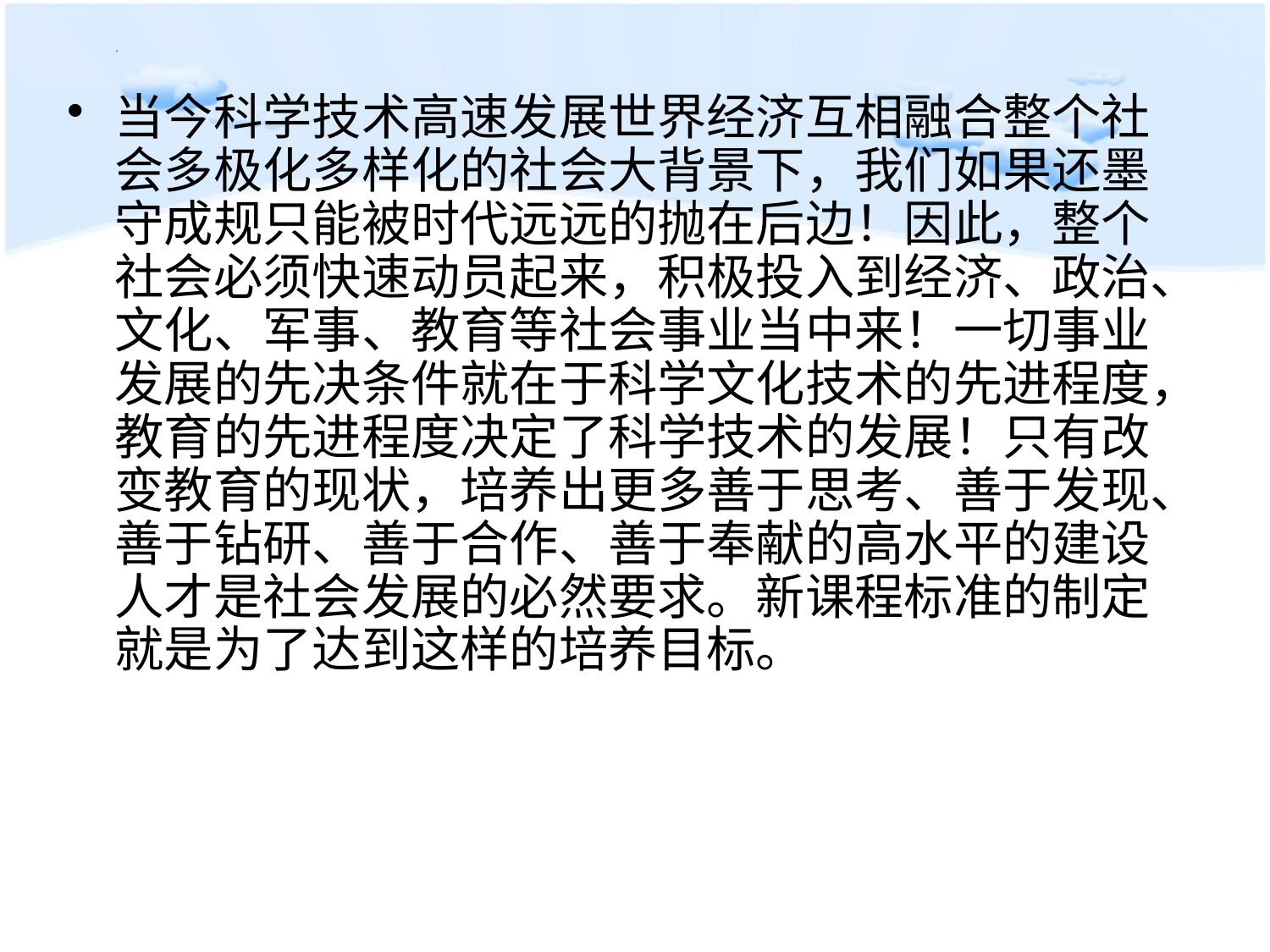

当今科学技术高速发展世界经济互相融合整个社会多极化多样化的社会大背景下，我们如果还墨守成规只能被时代远远的抛在后边！因此，整个社会必须快速动员起来，积极投入到经济、政治、文化、军事、教育等社会事业当中来！一切事业发展的先决条件就在于科学文化技术的先进程度，教育的先进程度决定了科学技术的发展！只有改变教育的现状，培养出更多善于思考、善于发现、善于钻研、善于合作、善于奉献的高水平的建设人才是社会发展的必然要求。新课程标准的制定就是为了达到这样的培养目标。